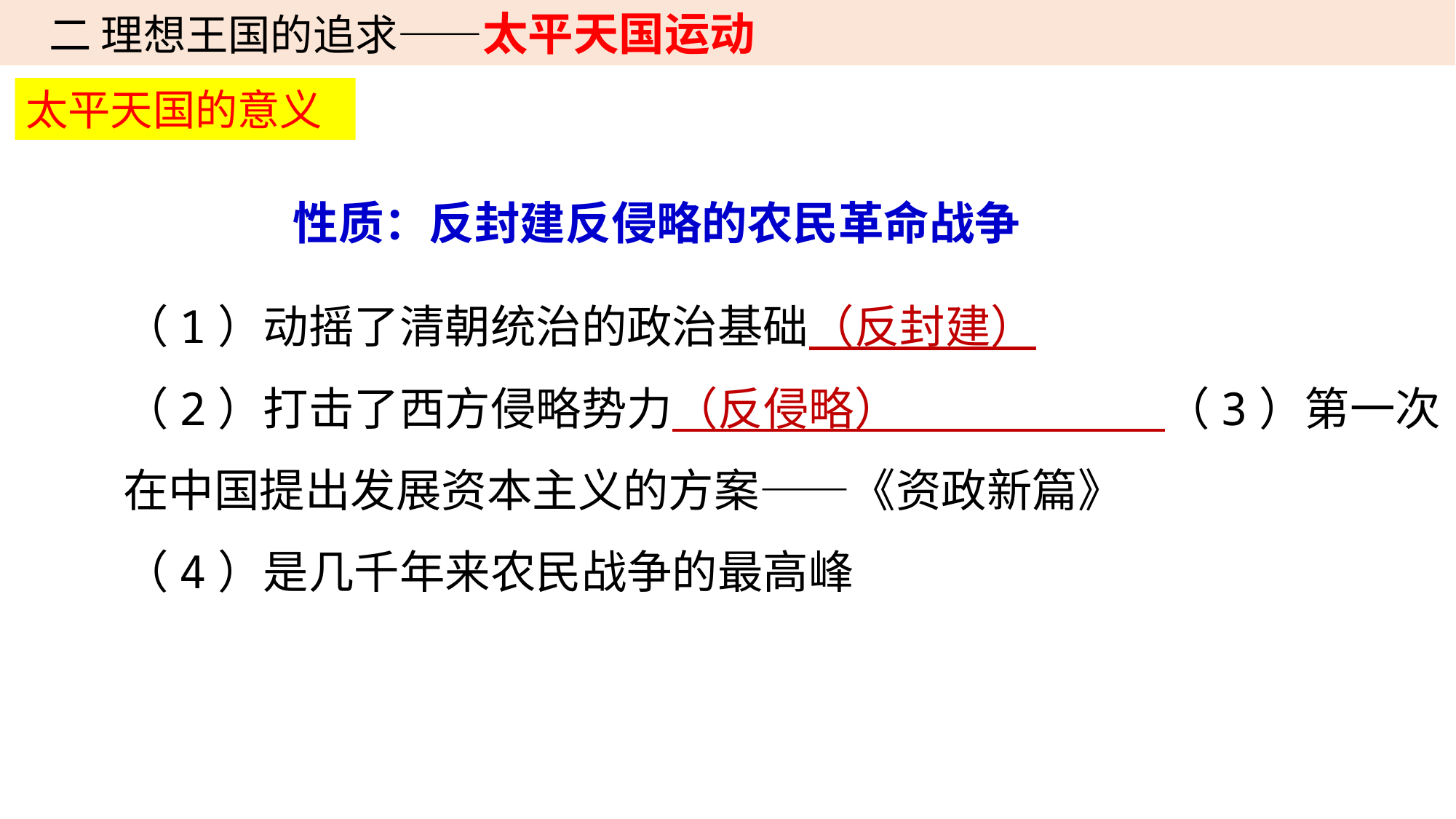

二 理想王国的追求——太平天国运动
太平天国的意义
性质：反封建反侵略的农民革命战争
（1）动摇了清朝统治的政治基础（反封建）
（2）打击了西方侵略势力（反侵略）                          （3）第一次在中国提出发展资本主义的方案——《资政新篇》
（4）是几千年来农民战争的最高峰